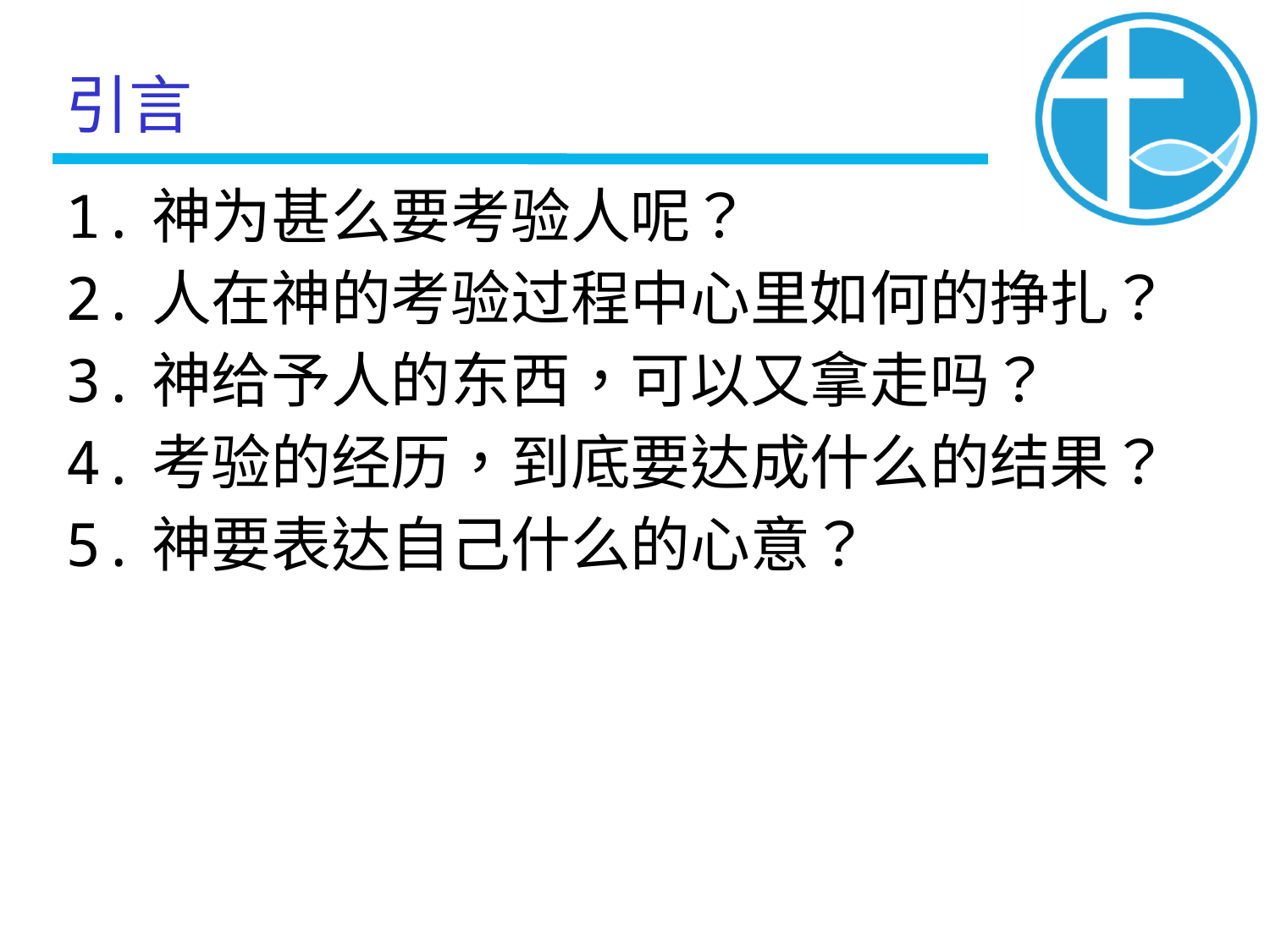

引言

1.神为甚么要考验人呢？
2.人在神的考验过程中心里如何的挣扎？
3.神给予人的东西，可以又拿走吗？
4.考验的经历，到底要达成什么的结果？
5.神要表达自己什么的心意？